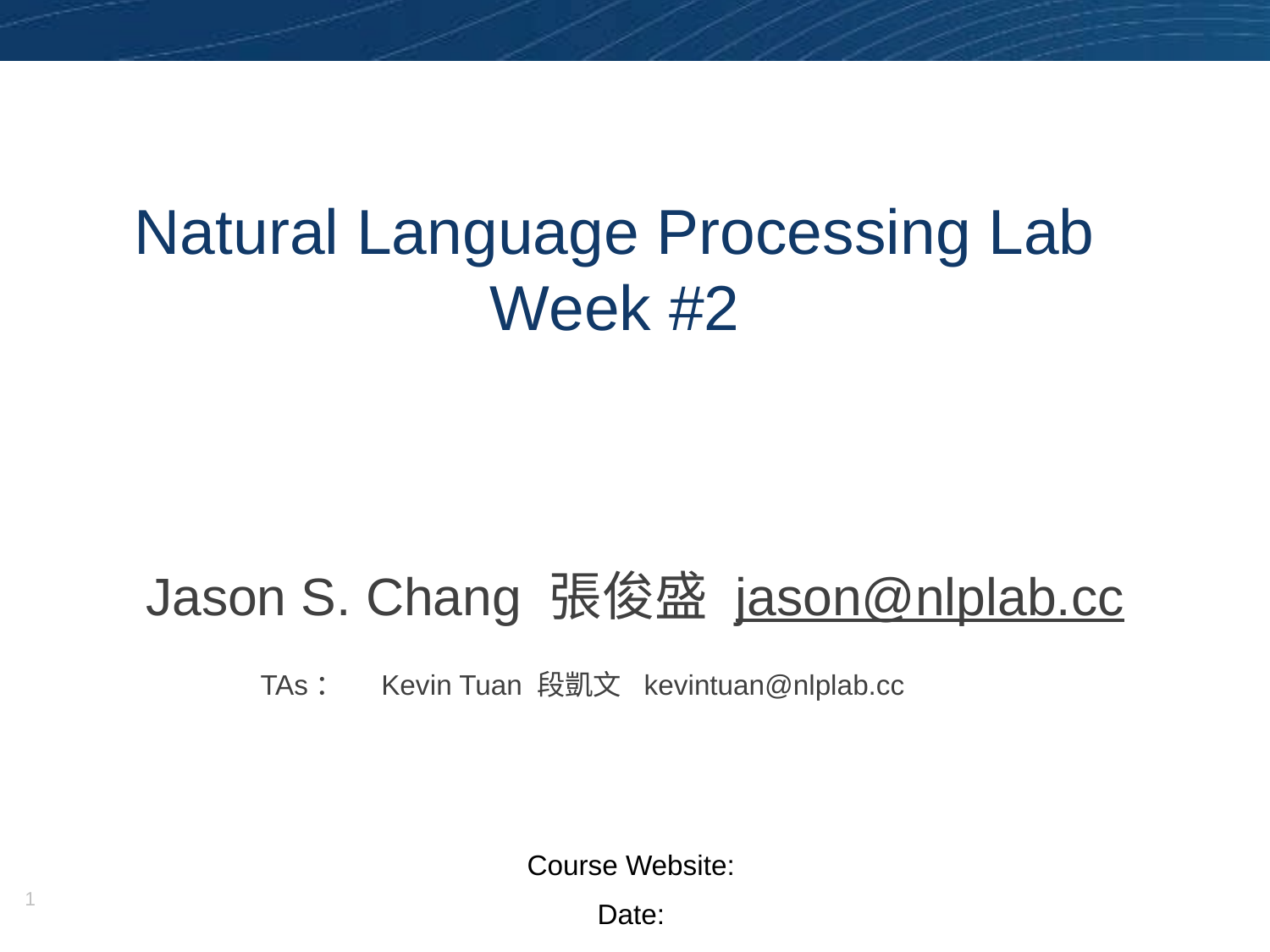

# Natural Language Processing Lab Week #2
Jason S. Chang 張俊盛 jason@nlplab.cc

             TAs：    Kevin Tuan 段凱文  kevintuan@nlplab.cc

Course Website:
Date:
1